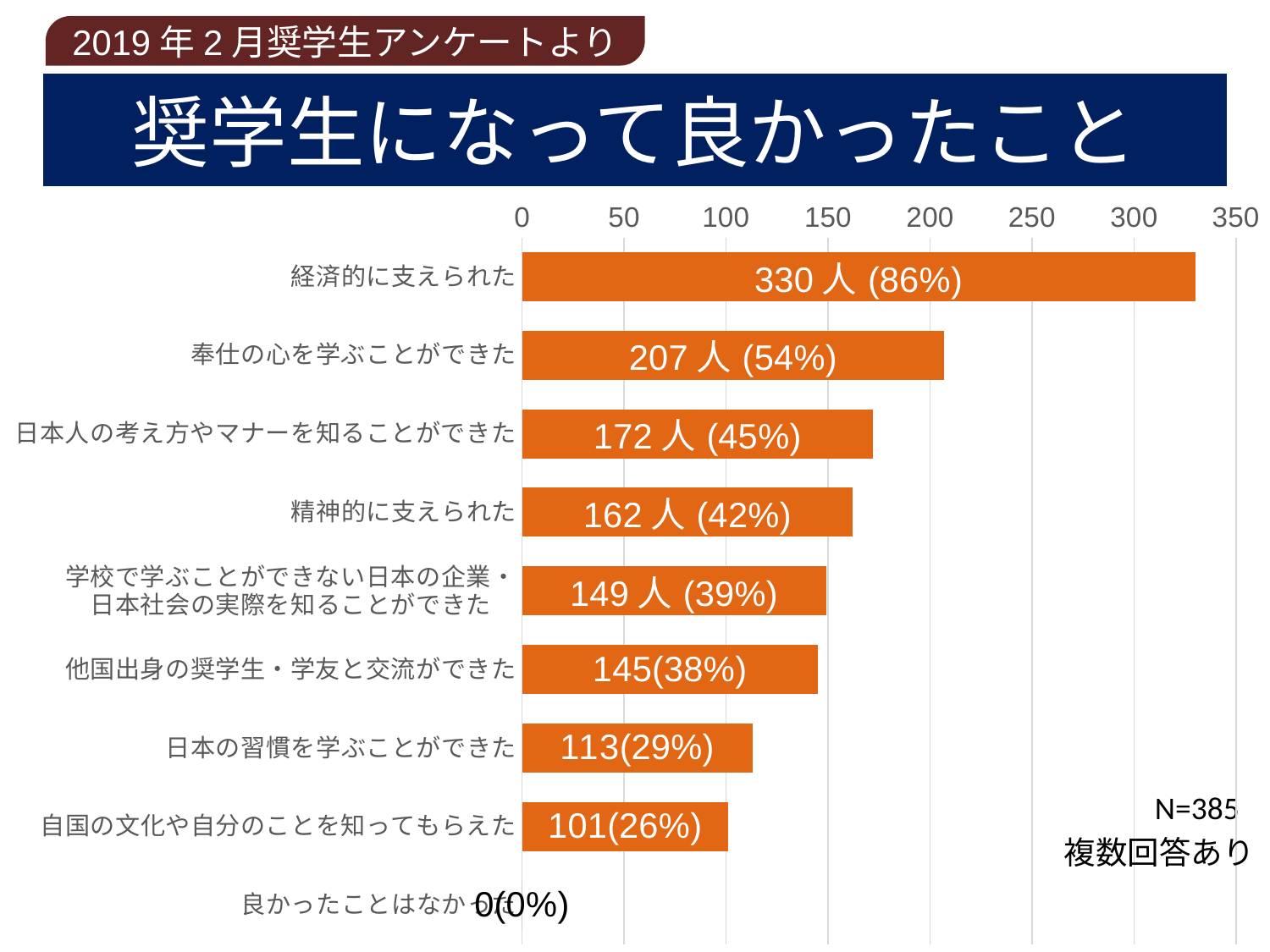

2019年2月奨学生アンケートより
# 奨学生になって良かったこと

### Chart

| Category | 人数 |
|---|---|
| 経済的に支えられた | 330.0 |
| 奉仕の心を学ぶことができた | 207.0 |
| 日本人の考え方やマナーを知ることができた | 172.0 |
| 精神的に支えられた | 162.0 |
| 学校で学ぶことができない日本の企業・
日本社会の実際を知ることができた | 149.0 |
| 他国出身の奨学生・学友と交流ができた | 145.0 |
| 日本の習慣を学ぶことができた | 113.0 |
| 自国の文化や自分のことを知ってもらえた | 101.0 |
| 良かったことはなかった | 0.0 |
N=385
複数回答あり